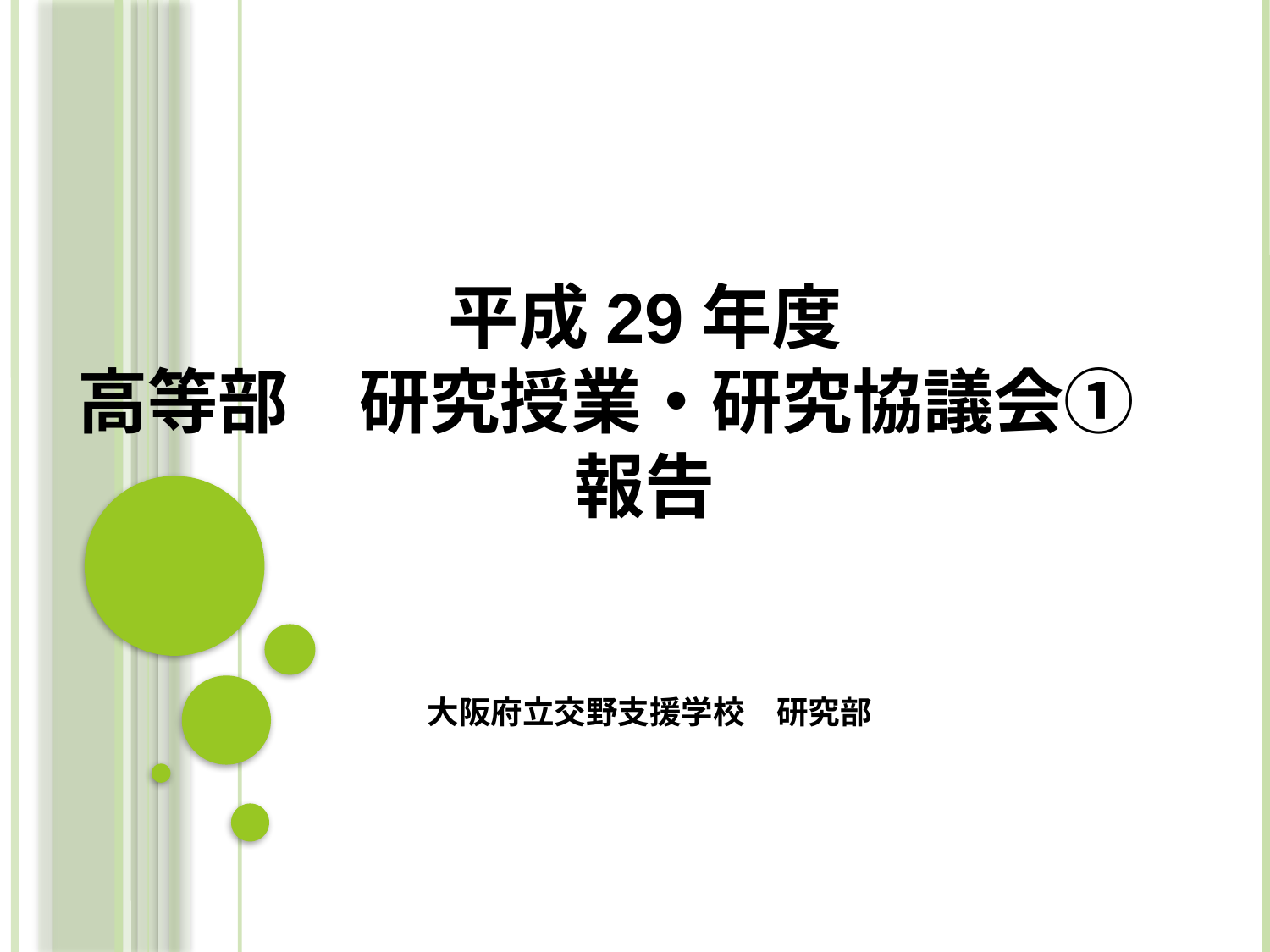

平成29年度
高等部　研究授業・研究協議会①
報告
大阪府立交野支援学校　研究部